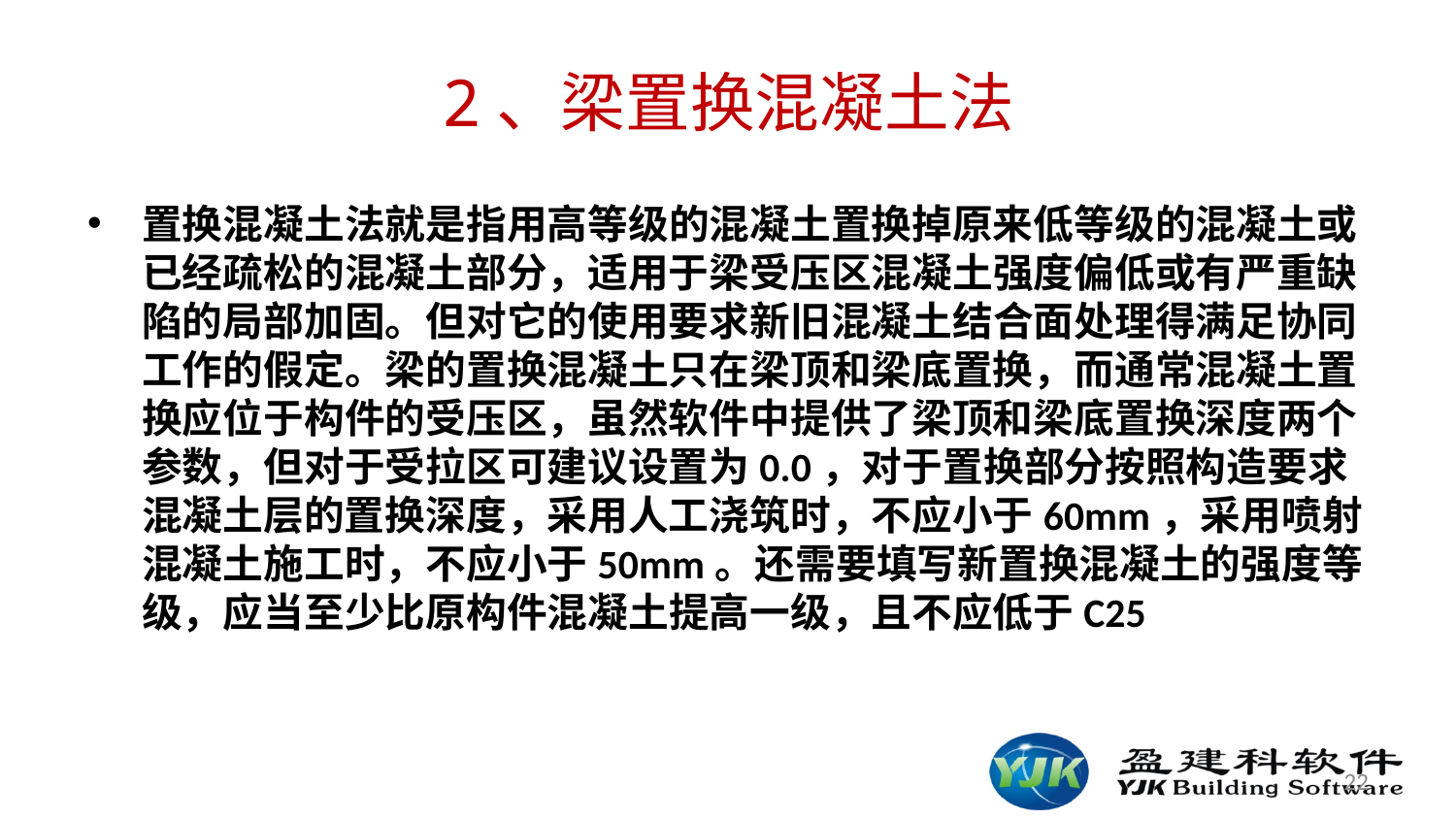

# 2、梁置换混凝土法
置换混凝土法就是指用高等级的混凝土置换掉原来低等级的混凝土或已经疏松的混凝土部分，适用于梁受压区混凝土强度偏低或有严重缺陷的局部加固。但对它的使用要求新旧混凝土结合面处理得满足协同工作的假定。梁的置换混凝土只在梁顶和梁底置换，而通常混凝土置换应位于构件的受压区，虽然软件中提供了梁顶和梁底置换深度两个参数，但对于受拉区可建议设置为0.0，对于置换部分按照构造要求混凝土层的置换深度，采用人工浇筑时，不应小于60mm，采用喷射混凝土施工时，不应小于50mm。还需要填写新置换混凝土的强度等级，应当至少比原构件混凝土提高一级，且不应低于C25
22